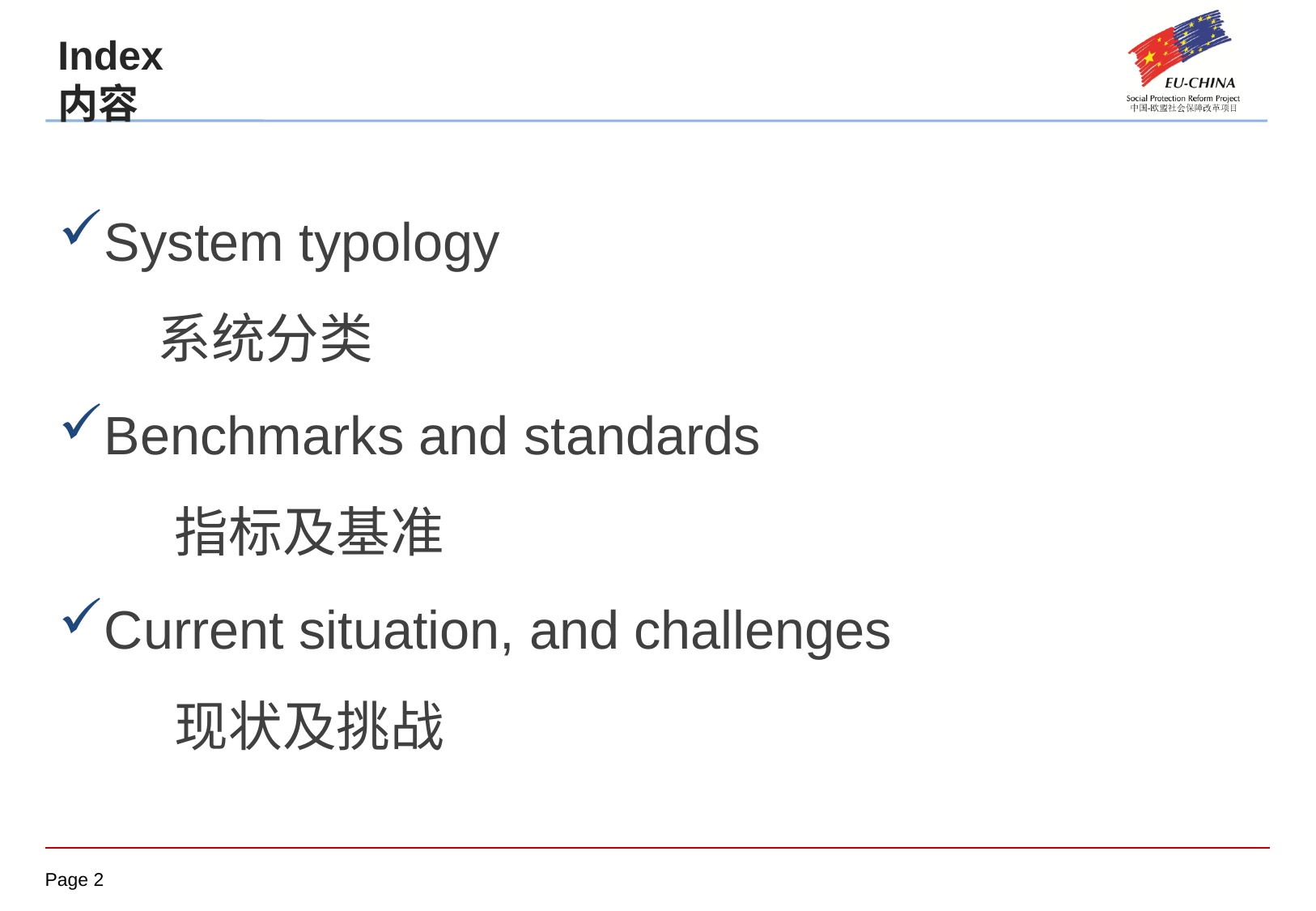

Index
内容
System typology
     系统分类
Benchmarks and standards
      指标及基准
Current situation, and challenges
      现状及挑战